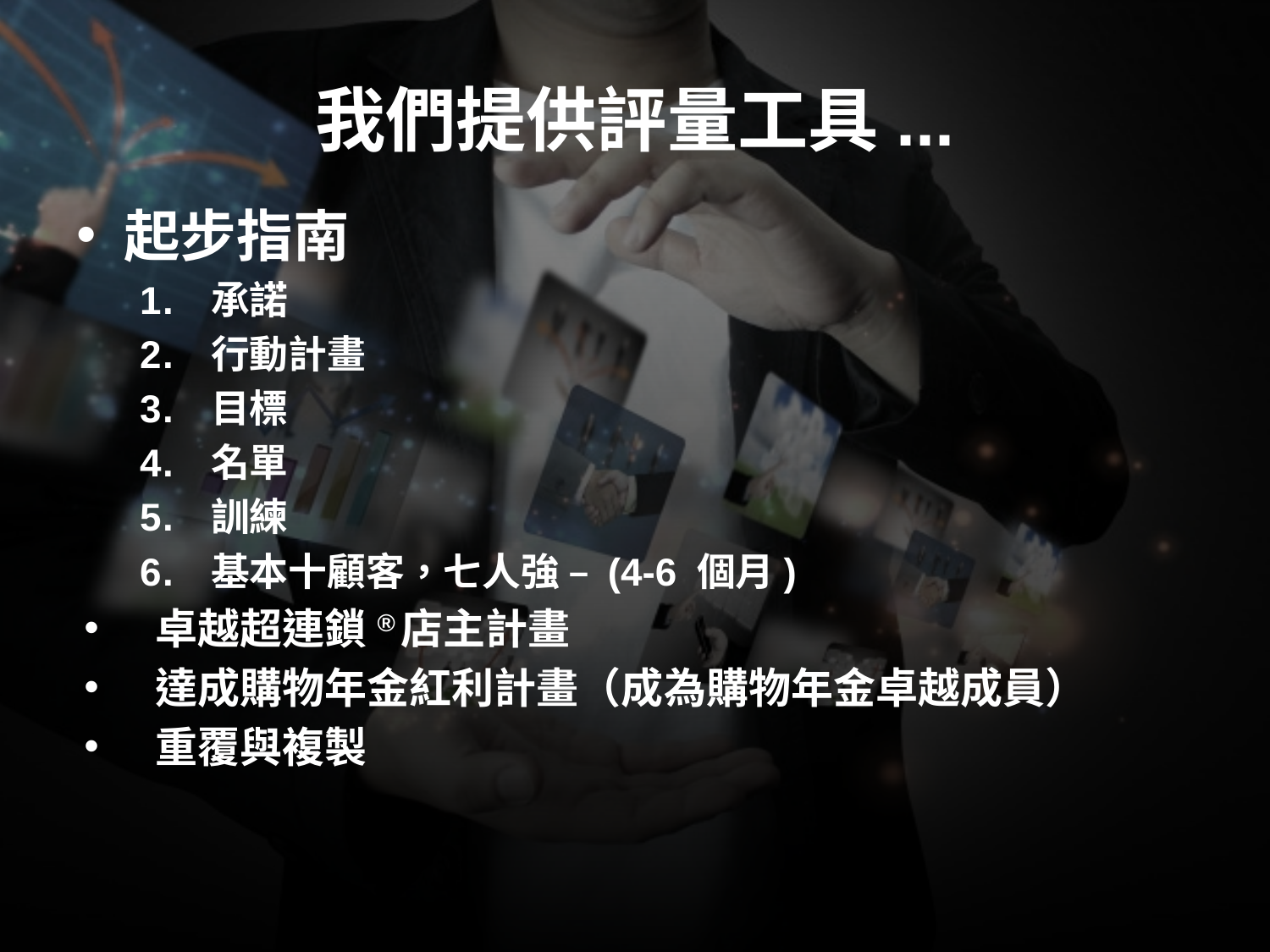

# 我們提供評量工具...
起步指南
承諾
行動計畫
目標
名單
訓練
基本十顧客，七人強 – (4-6 個月)
卓越超連鎖®店主計畫
達成購物年金紅利計畫（成為購物年金卓越成員）
重覆與複製